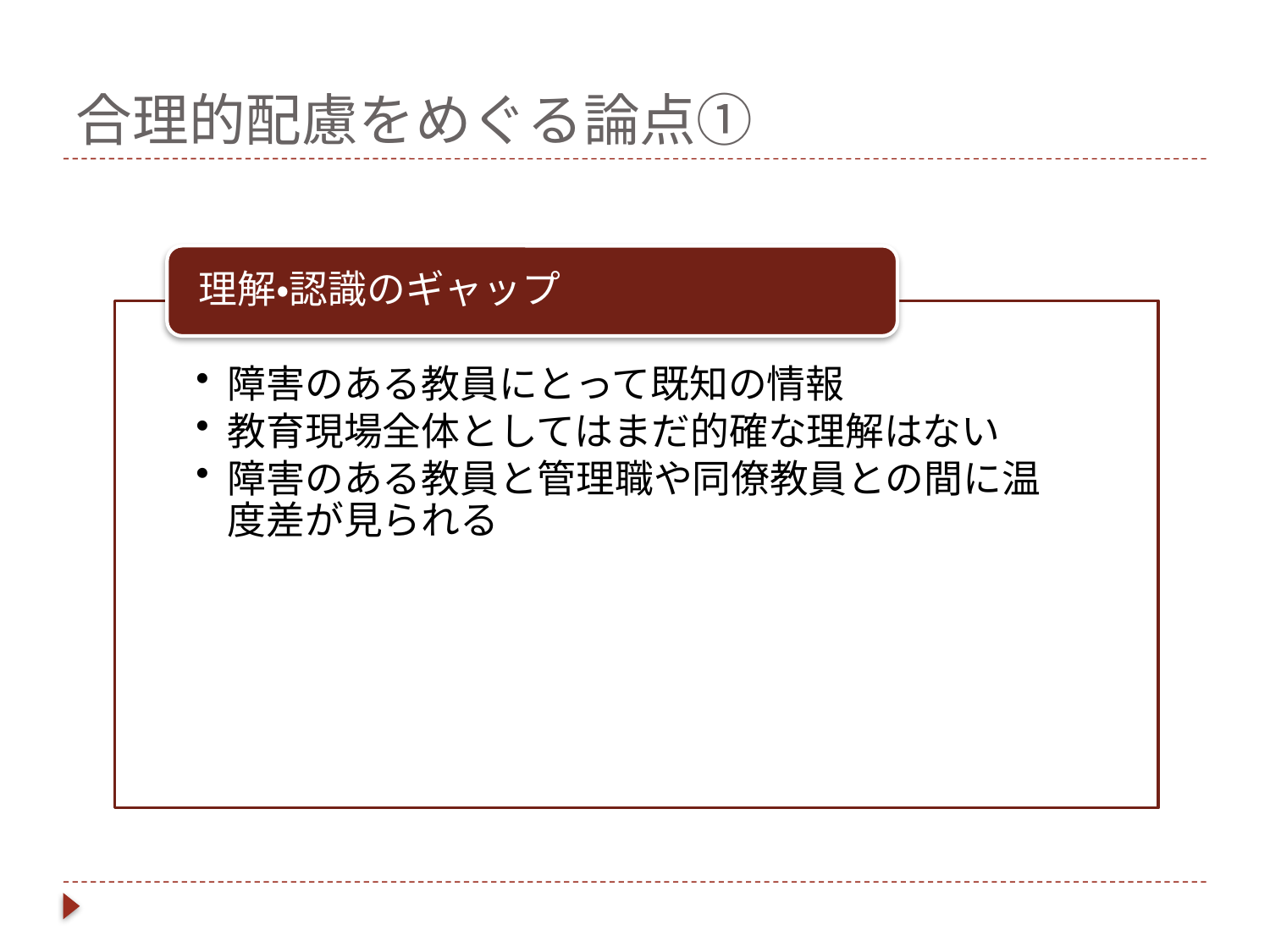

# 合理的配慮をめぐる論点①
障害のある教員にとって既知の情報
教育現場全体としてはまだ的確な理解はない
障害のある教員と管理職や同僚教員との間に温度差が見られる
理解・認識のギャップ